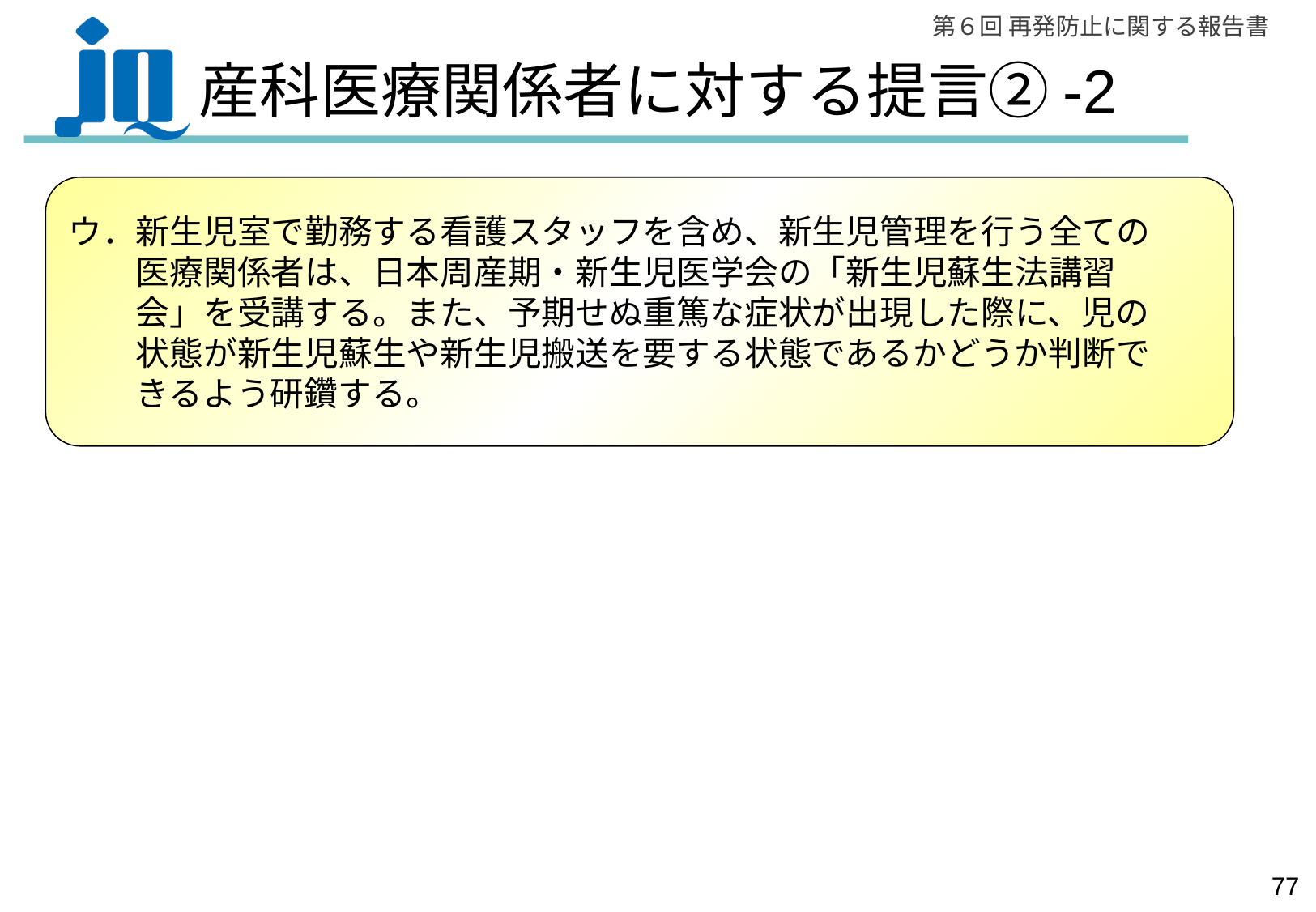

# 産科医療関係者に対する提言②-2
ウ．新生児室で勤務する看護スタッフを含め、新生児管理を行う全ての
　　医療関係者は、日本周産期・新生児医学会の「新生児蘇生法講習
　　会」を受講する。また、予期せぬ重篤な症状が出現した際に、児の
　　状態が新生児蘇生や新生児搬送を要する状態であるかどうか判断で
　　きるよう研鑽する。
77